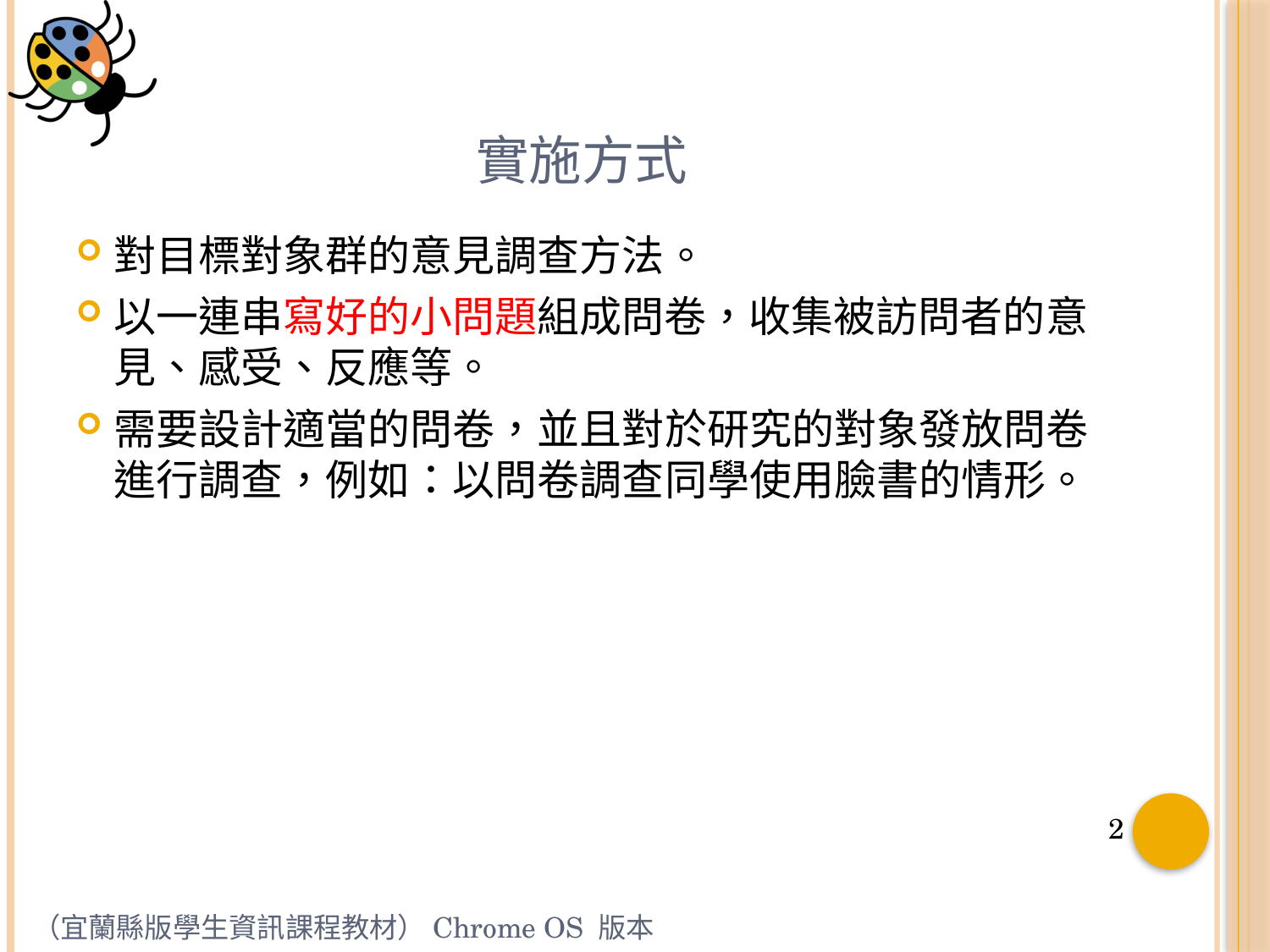

# 實施方式
對目標對象群的意見調查方法。
以一連串寫好的小問題組成問卷，收集被訪問者的意見、感受、反應等。
需要設計適當的問卷，並且對於研究的對象發放問卷進行調查，例如：以問卷調查同學使用臉書的情形。

（宜蘭縣版學生資訊課程教材）Chrome OS 版本